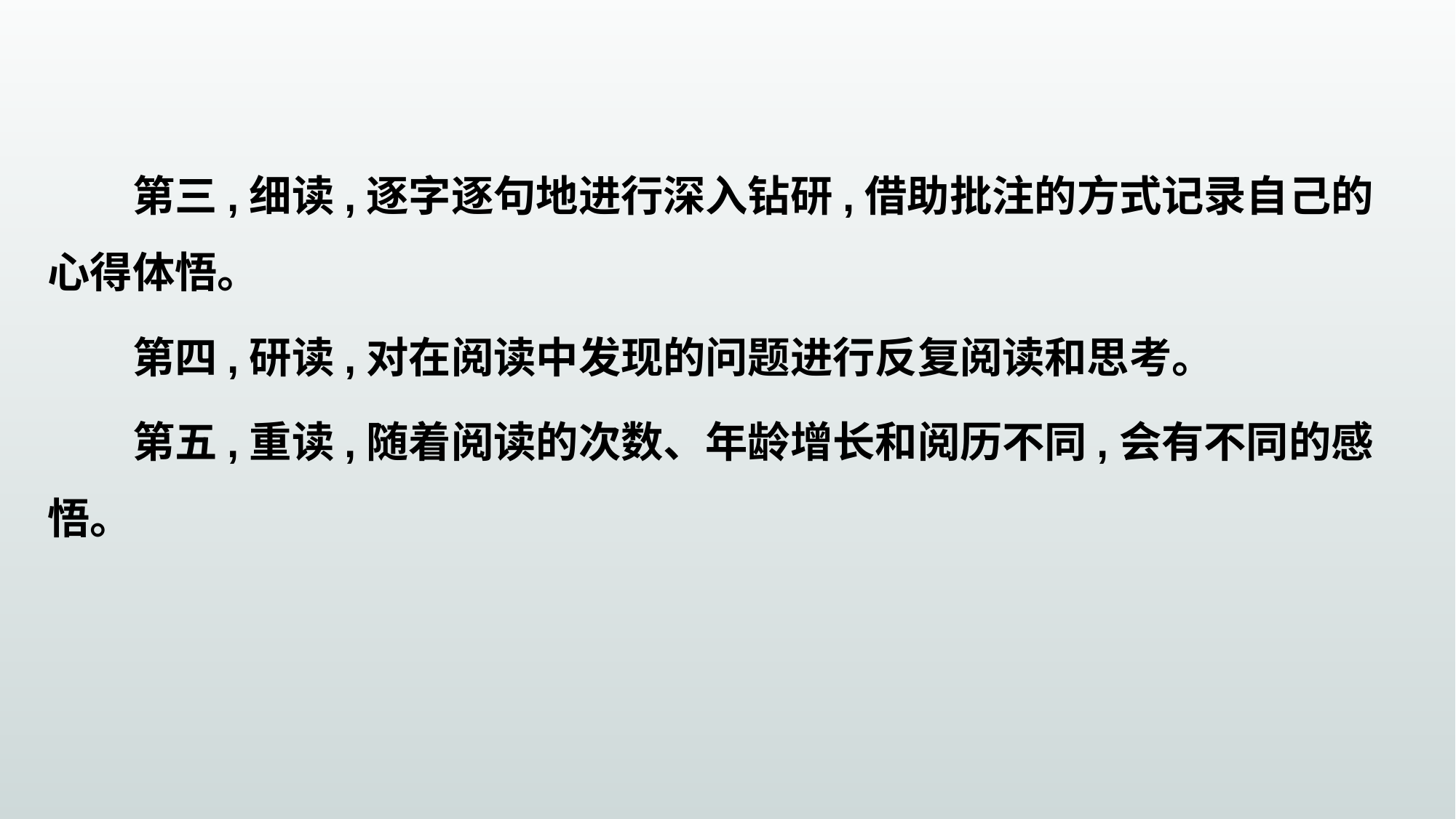

第三,细读,逐字逐句地进行深入钻研,借助批注的方式记录自己的心得体悟。
　　第四,研读,对在阅读中发现的问题进行反复阅读和思考。
　　第五,重读,随着阅读的次数、年龄增长和阅历不同,会有不同的感悟。